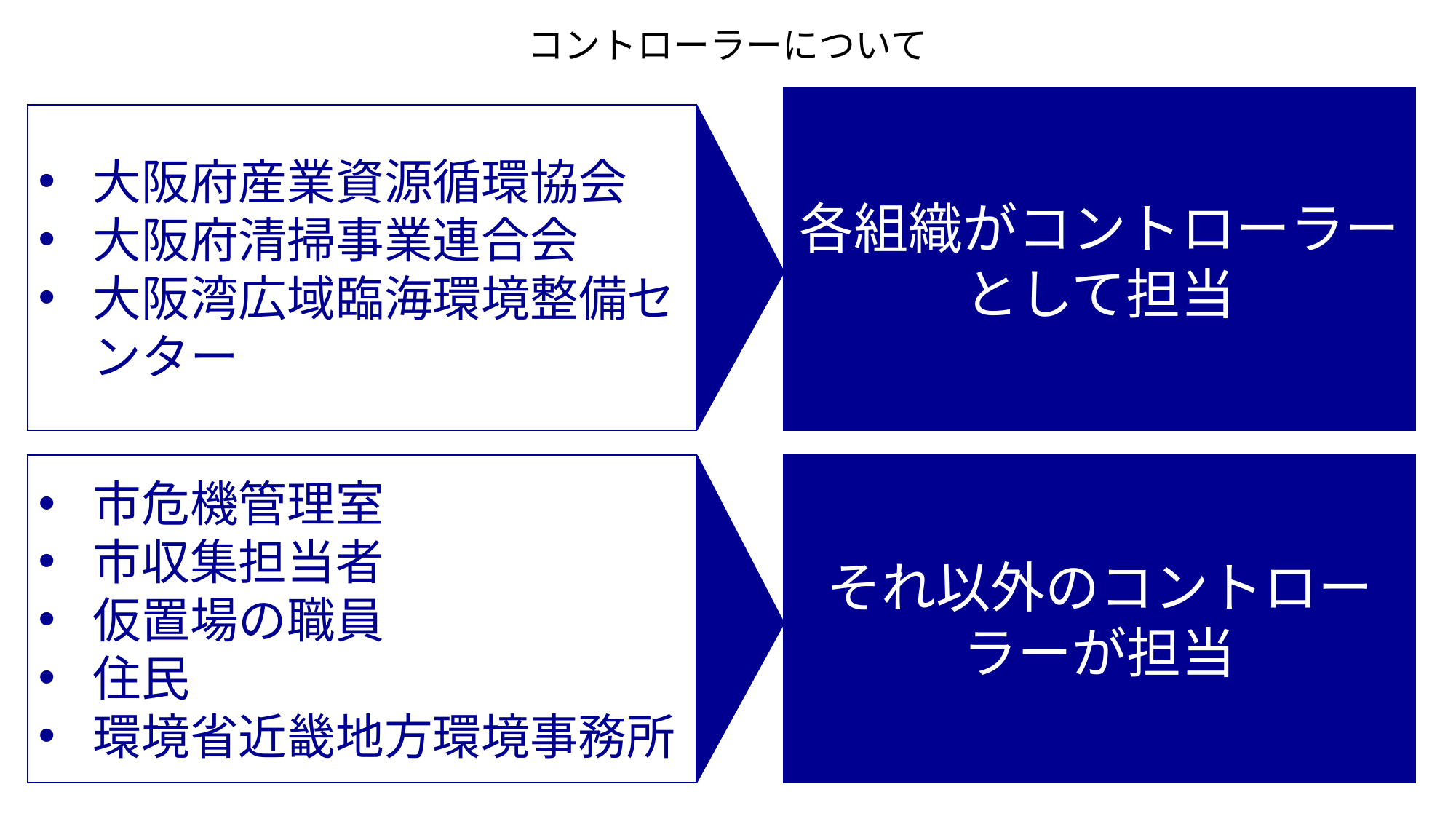

# コントローラーについて

各組織がコントローラーとして担当
大阪府産業資源循環協会
大阪府清掃事業連合会
大阪湾広域臨海環境整備センター

市危機管理室
市収集担当者
仮置場の職員
住民
環境省近畿地方環境事務所
それ以外のコントローラーが担当